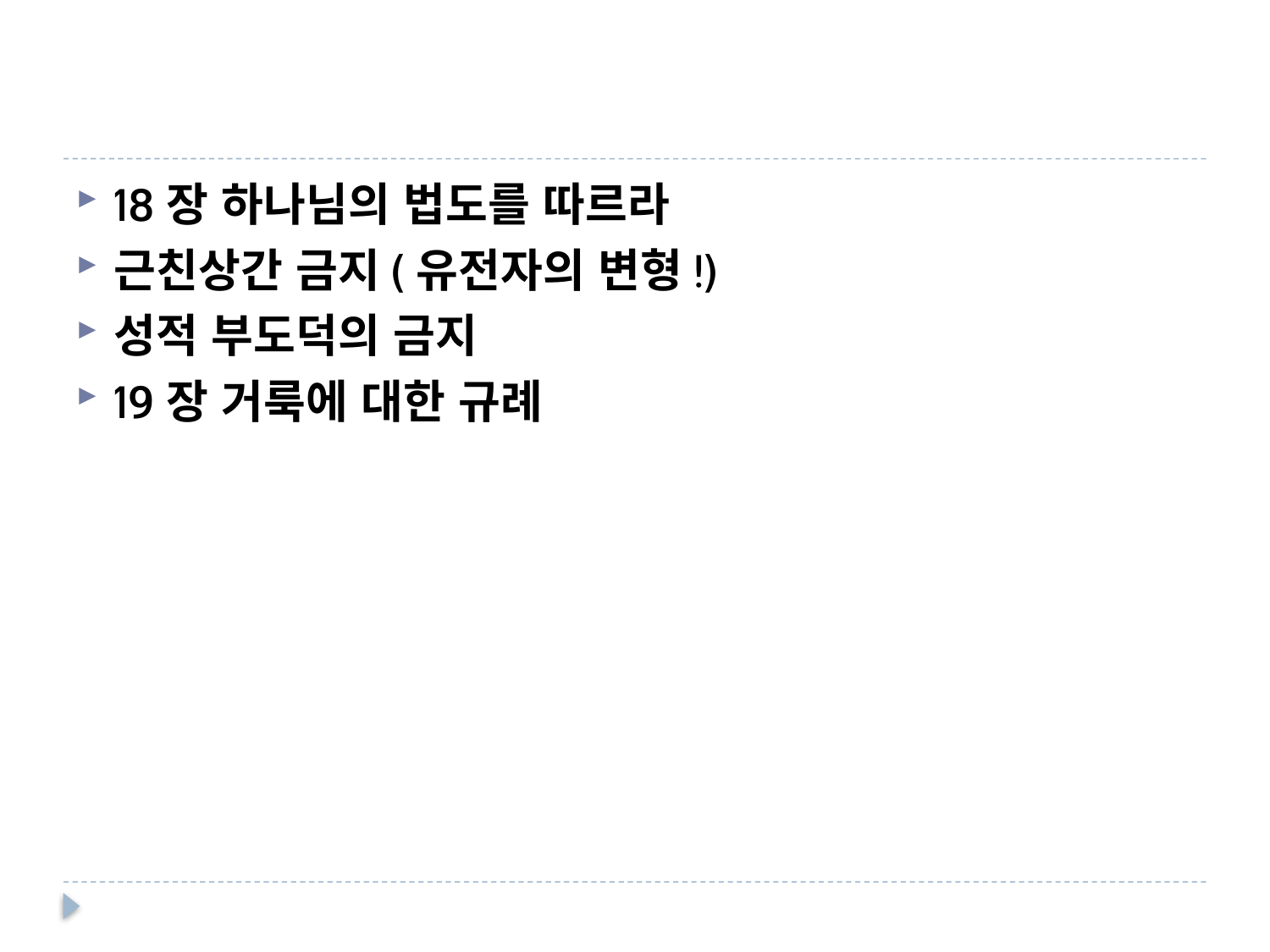

#
18장 하나님의 법도를 따르라
근친상간 금지(유전자의 변형!)
성적 부도덕의 금지
19장 거룩에 대한 규례